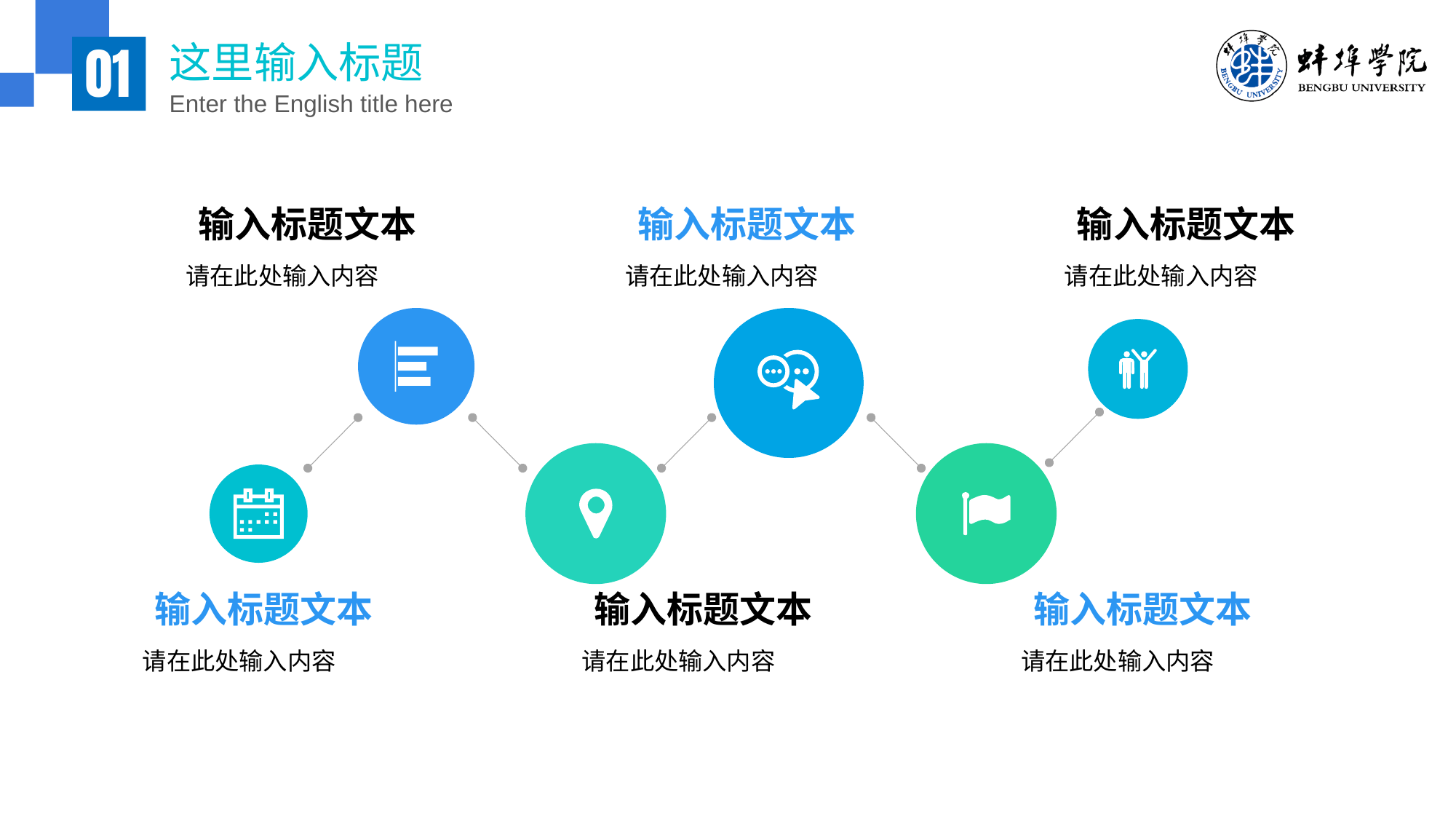

这里输入标题
Enter the English title here
输入标题文本
请在此处输入内容
输入标题文本
请在此处输入内容
输入标题文本
请在此处输入内容

输入标题文本
请在此处输入内容
输入标题文本
请在此处输入内容
输入标题文本
请在此处输入内容